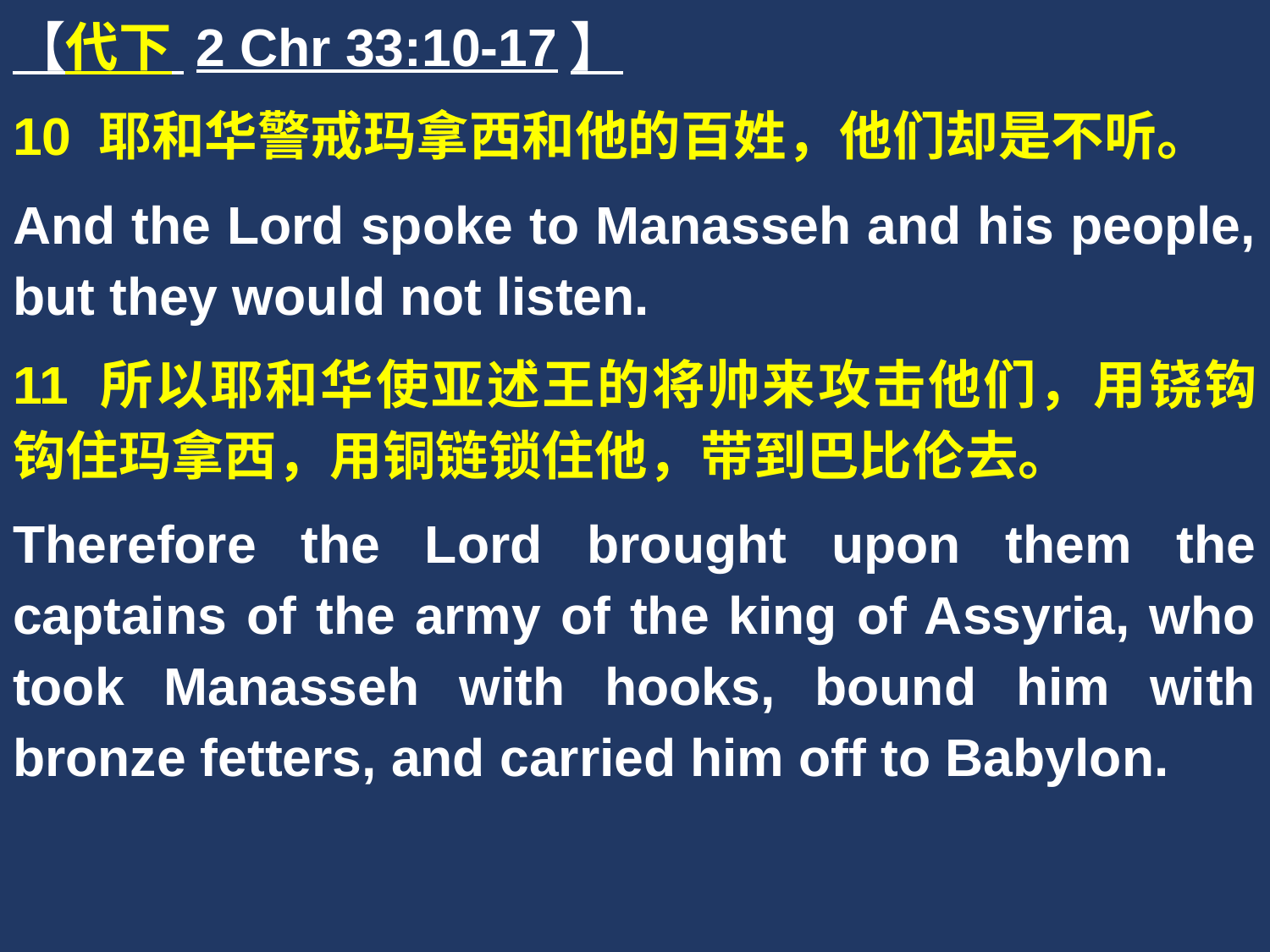

【代下 2 Chr 33:10-17】
10 耶和华警戒玛拿西和他的百姓，他们却是不听。
And the Lord spoke to Manasseh and his people, but they would not listen.
11 所以耶和华使亚述王的将帅来攻击他们，用铙钩钩住玛拿西，用铜链锁住他，带到巴比伦去。
Therefore the Lord brought upon them the captains of the army of the king of Assyria, who took Manasseh with hooks, bound him with bronze fetters, and carried him off to Babylon.